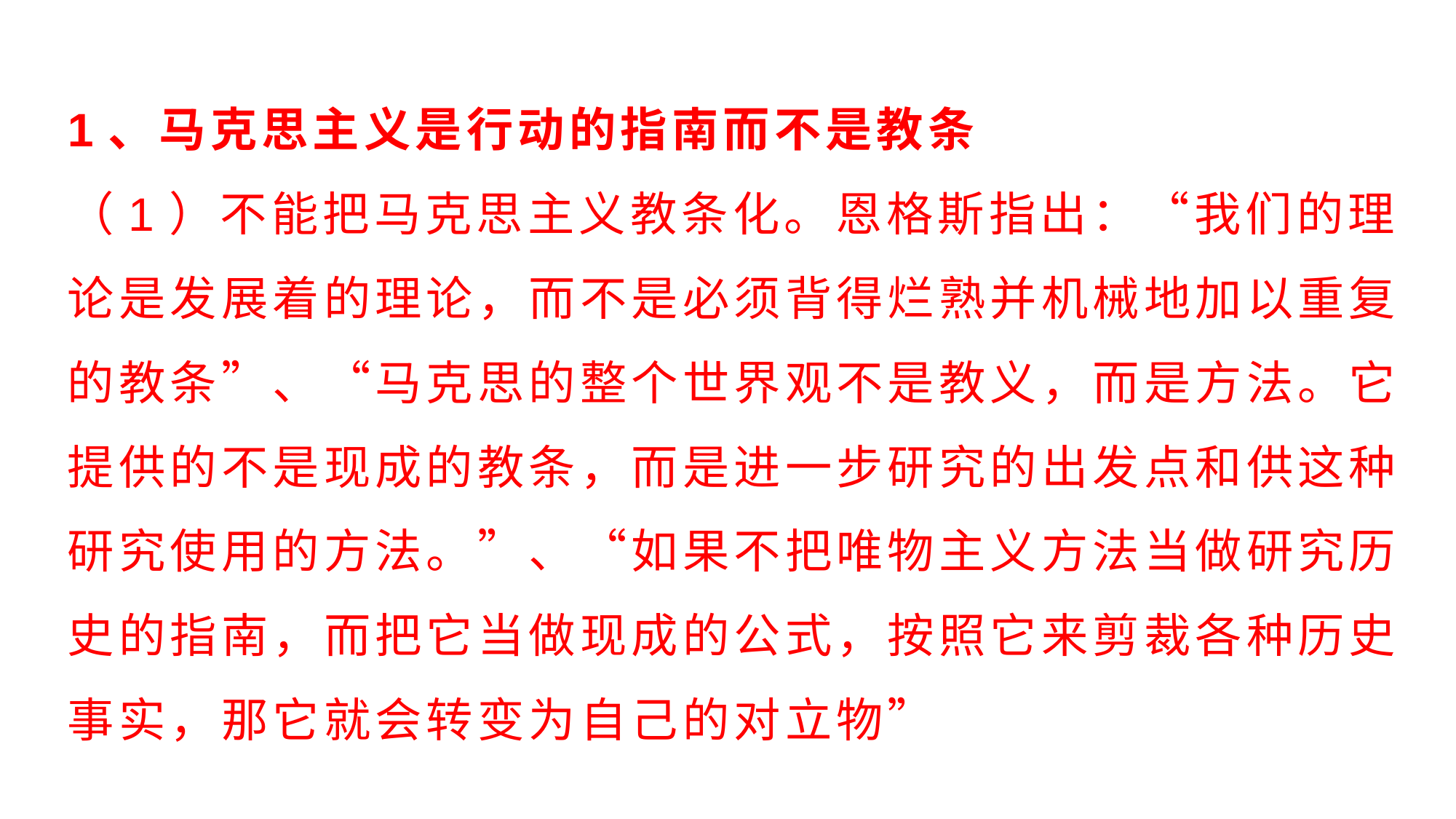

# 1、马克思主义是行动的指南而不是教条 （1）不能把马克思主义教条化。恩格斯指出：“我们的理论是发展着的理论，而不是必须背得烂熟并机械地加以重复的教条”、“马克思的整个世界观不是教义，而是方法。它提供的不是现成的教条，而是进一步研究的出发点和供这种研究使用的方法。”、“如果不把唯物主义方法当做研究历史的指南，而把它当做现成的公式，按照它来剪裁各种历史事实，那它就会转变为自己的对立物”